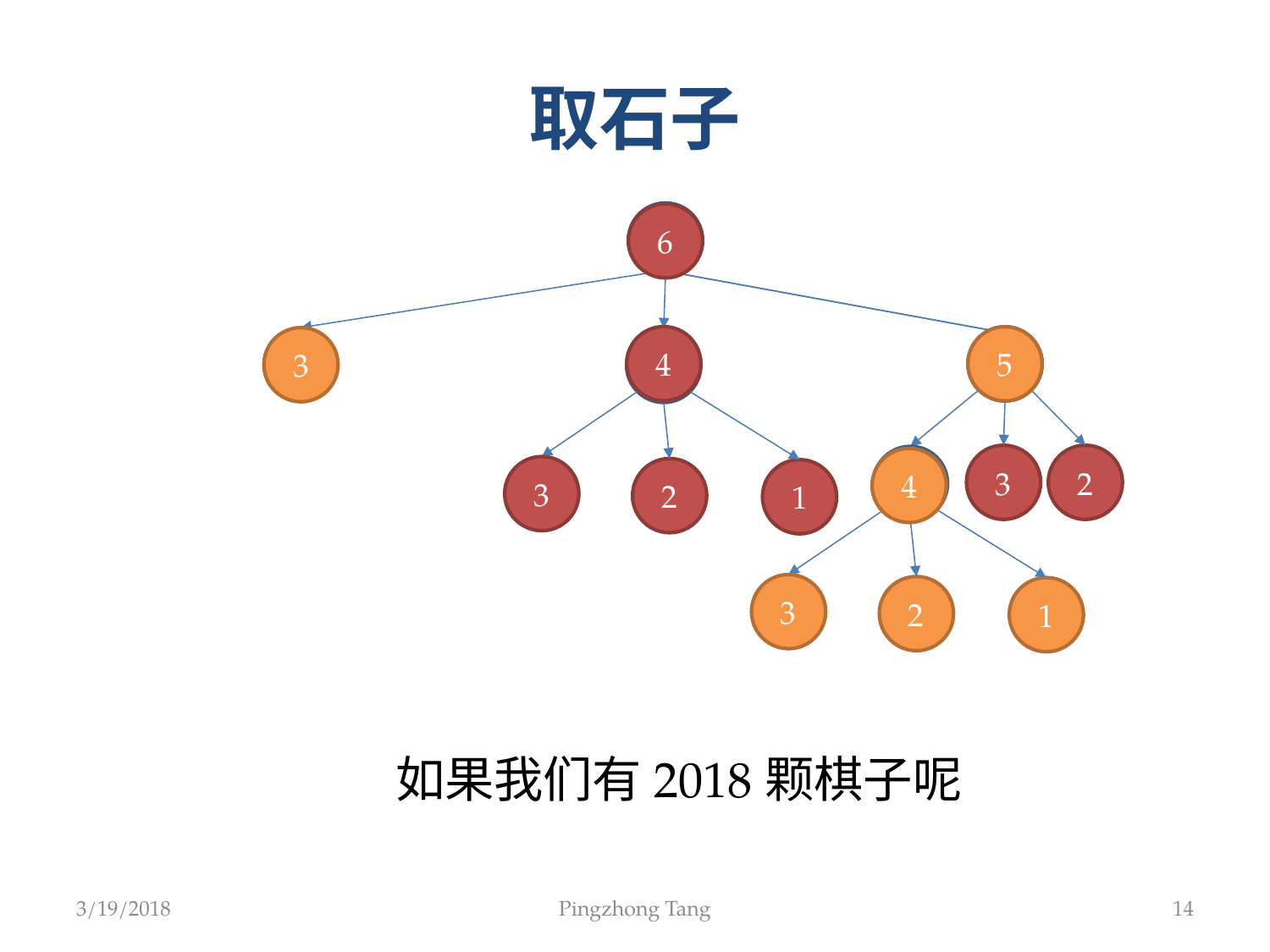

# 取石子
6
5
3
2
3
4
3
2
1
4
3
2
1
6
4
5
4
如果我们有2018颗棋子呢
3/19/2018
Pingzhong Tang
14